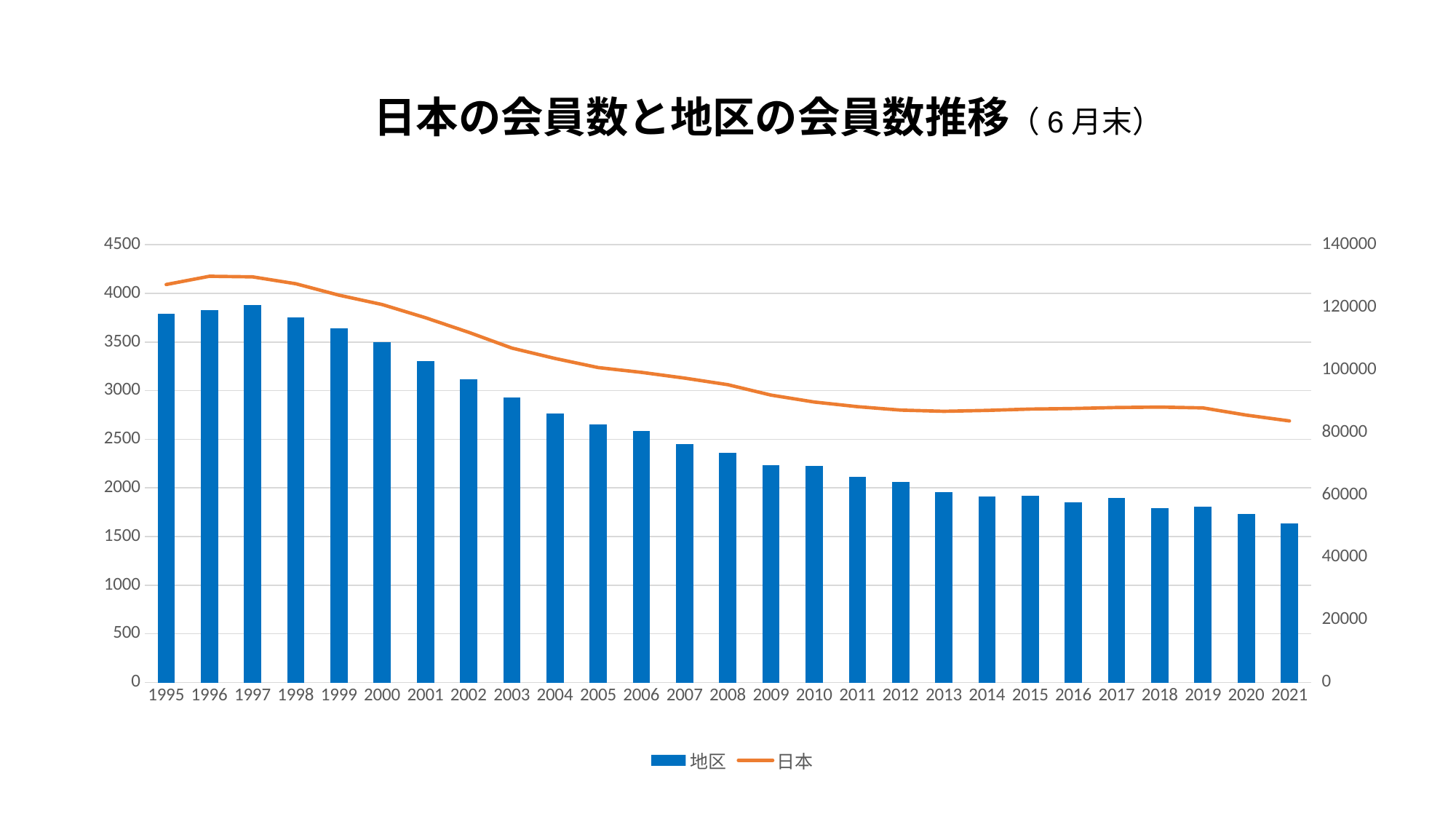

# 日本の会員数と地区の会員数推移（6月末）

### Chart

| Category | 地区 | 日本 |
|---|---|---|
| 1995 | 3789.0 | 127263.0 |
| 1996 | 3830.0 | 129909.0 |
| 1997 | 3877.0 | 129709.0 |
| 1998 | 3749.0 | 127512.0 |
| 1999 | 3637.0 | 123853.0 |
| 2000 | 3497.0 | 120863.0 |
| 2001 | 3304.0 | 116647.0 |
| 2002 | 3119.0 | 111992.0 |
| 2003 | 2927.0 | 106939.0 |
| 2004 | 2766.0 | 103620.0 |
| 2005 | 2655.0 | 100710.0 |
| 2006 | 2586.0 | 99175.0 |
| 2007 | 2449.0 | 97330.0 |
| 2008 | 2358.0 | 95238.0 |
| 2009 | 2233.0 | 91906.0 |
| 2010 | 2223.0 | 89693.0 |
| 2011 | 2112.0 | 88214.0 |
| 2012 | 2061.0 | 87110.0 |
| 2013 | 1956.0 | 86730.0 |
| 2014 | 1912.0 | 87010.0 |
| 2015 | 1919.0 | 87432.0 |
| 2016 | 1855.0 | 87615.0 |
| 2017 | 1893.0 | 87936.0 |
| 2018 | 1791.0 | 88065.0 |
| 2019 | 1808.0 | 87806.0 |
| 2020 | 1734.0 | 85510.0 |
| 2021 | 1635.0 | 83648.0 |